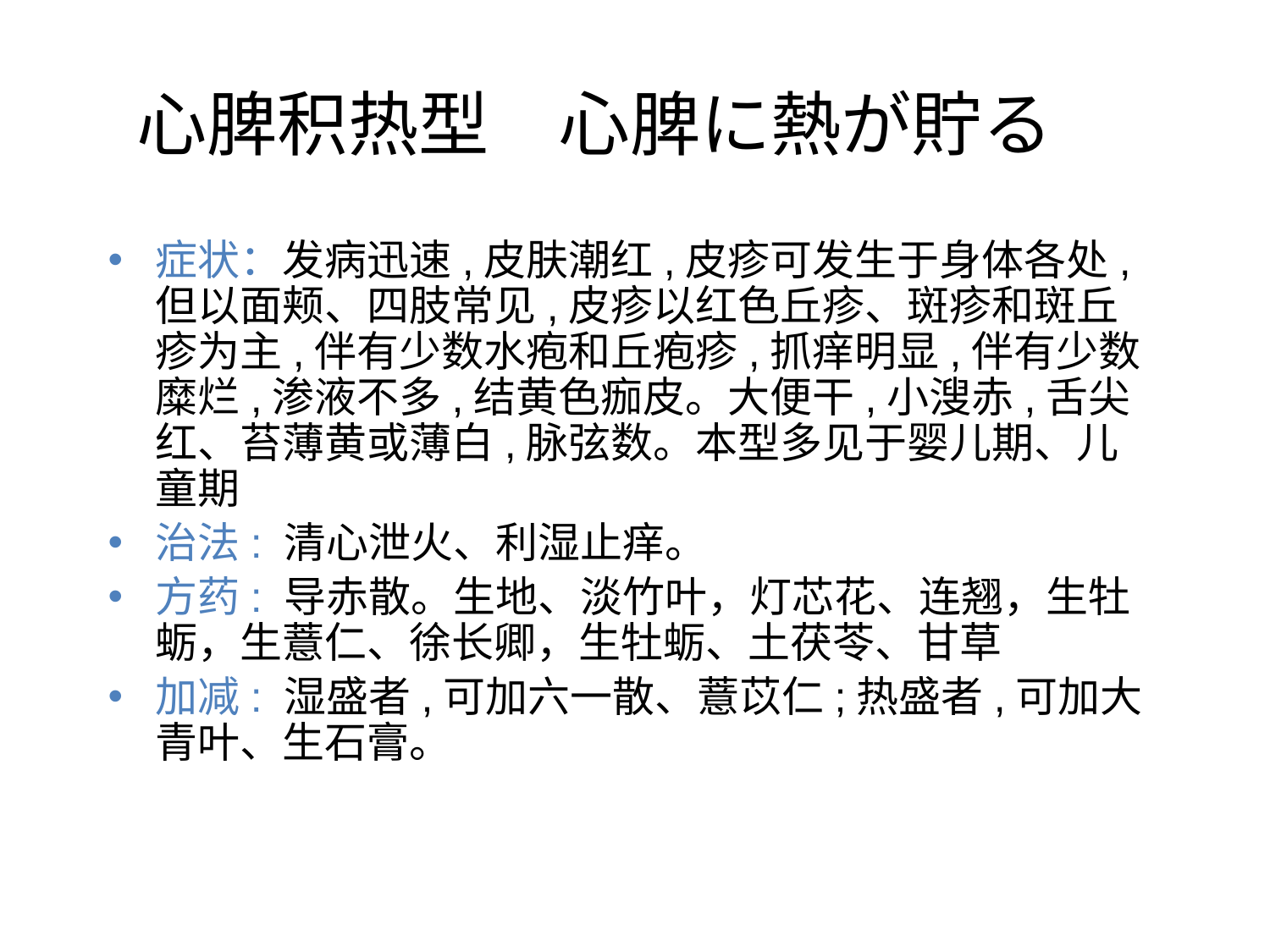

# 心脾积热型　心脾に熱が貯る
症状：发病迅速,皮肤潮红,皮疹可发生于身体各处,但以面颊、四肢常见,皮疹以红色丘疹、斑疹和斑丘疹为主,伴有少数水疱和丘疱疹,抓痒明显,伴有少数糜烂,渗液不多,结黄色痂皮。大便干,小溲赤,舌尖红、苔薄黄或薄白,脉弦数。本型多见于婴儿期、儿童期
治法: 清心泄火、利湿止痒。
方药: 导赤散。生地、淡竹叶，灯芯花、连翘，生牡蛎，生薏仁、徐长卿，生牡蛎、土茯苓、甘草
加减: 湿盛者,可加六一散、薏苡仁;热盛者,可加大青叶、生石膏。